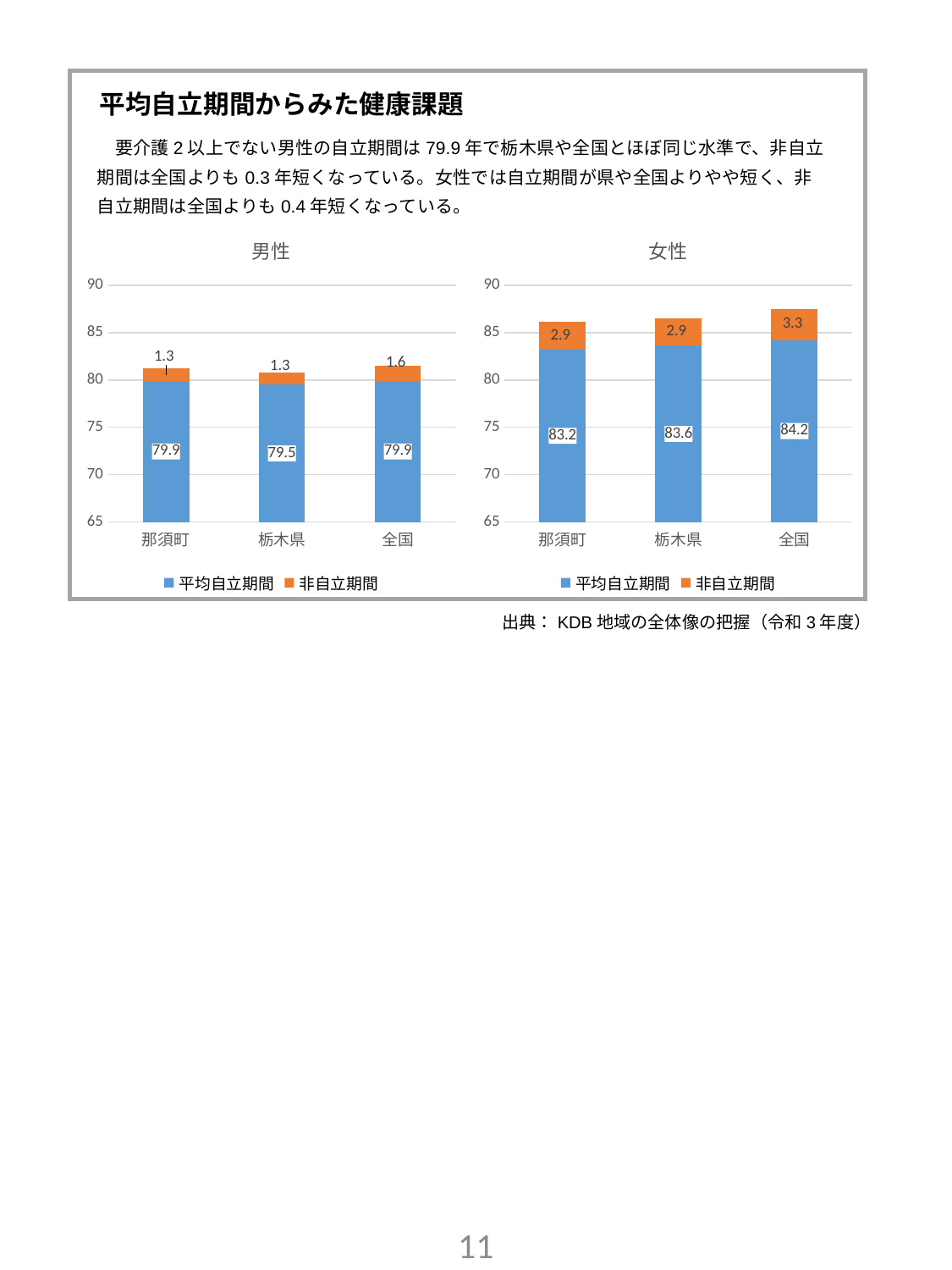

平均自立期間からみた健康課題

　要介護2以上でない男性の自立期間は79.9年で栃木県や全国とほぼ同じ水準で、非自立期間は全国よりも0.3年短くなっている。女性では自立期間が県や全国よりやや短く、非自立期間は全国よりも0.4年短くなっている。

### Chart: 男性

| Category | 平均自立期間 | 非自立期間 |
|---|---|---|
| 那須町 | 79.9 | 1.2999999999999972 |
| 栃木県 | 79.5 | 1.2999999999999972 |
| 全国 | 79.9 | 1.5999999999999943 |

### Chart: 女性

| Category | 平均自立期間 | 非自立期間 |
|---|---|---|
| 那須町 | 83.2 | 2.8999999999999915 |
| 栃木県 | 83.6 | 2.9000000000000057 |
| 全国 | 84.2 | 3.299999999999997 |
出典：KDB地域の全体像の把握（令和3年度）
11